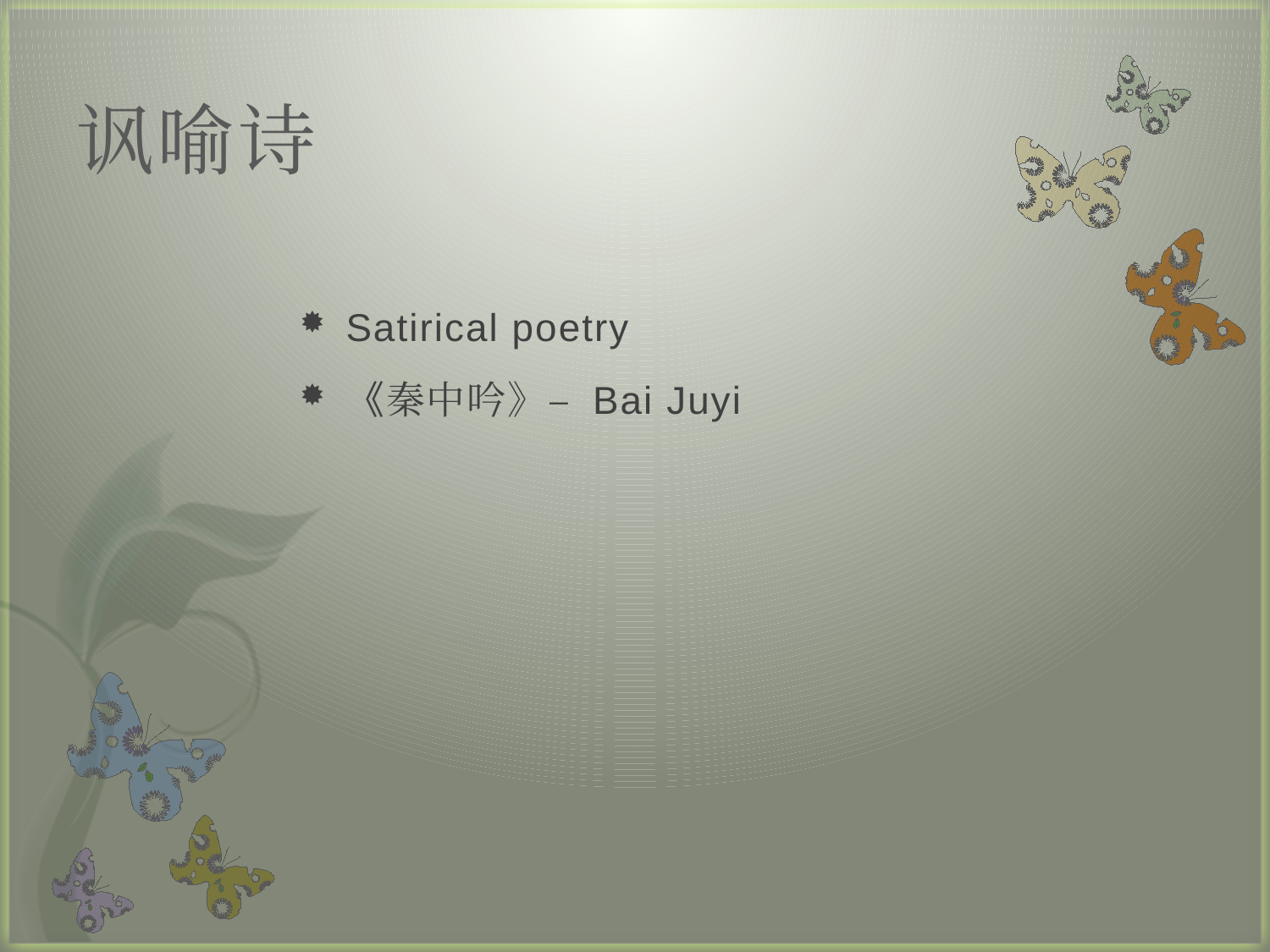

# 讽喻诗
Satirical poetry
《秦中吟》– Bai Juyi